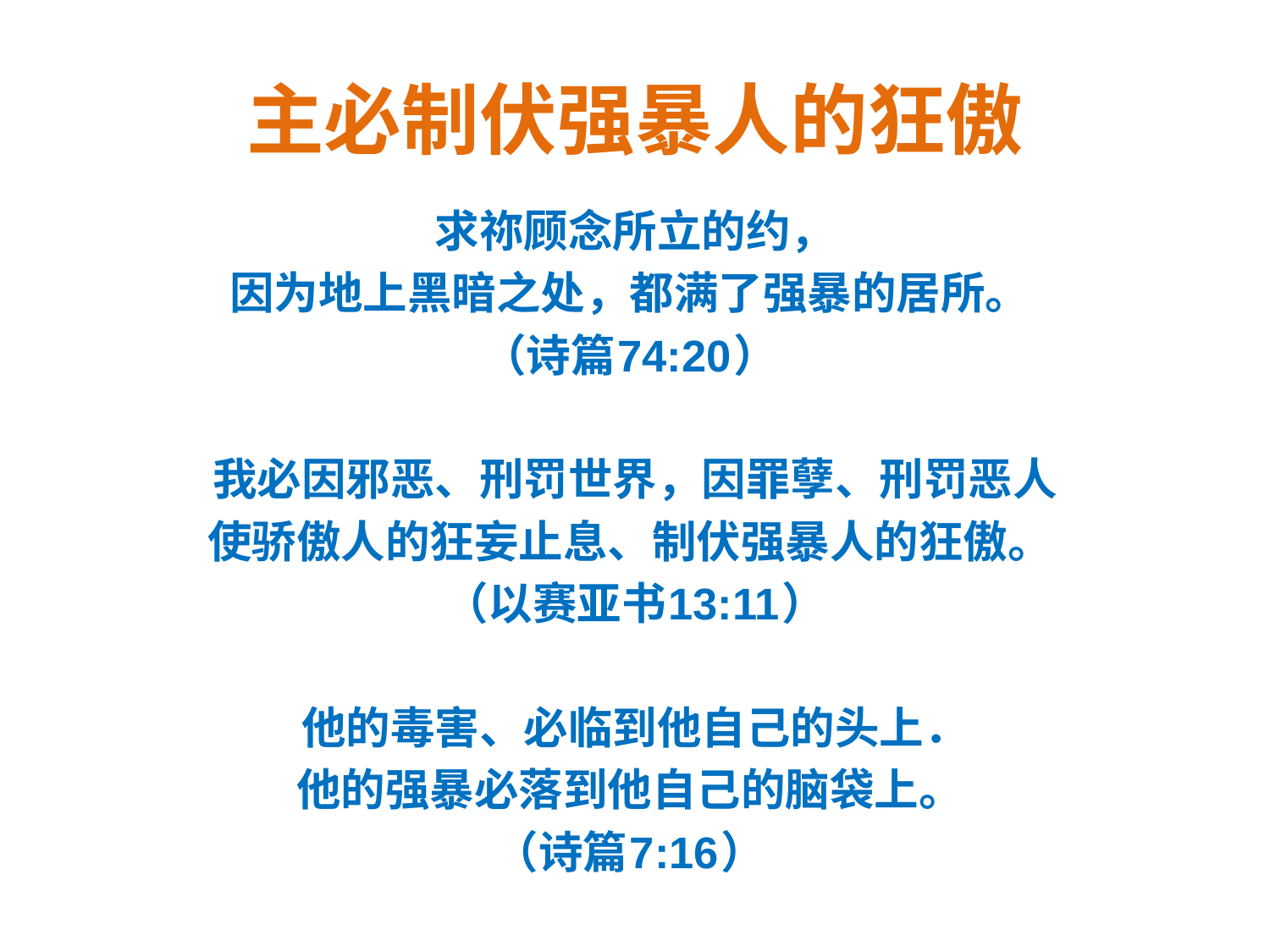

# 主必制伏强暴人的狂傲
求祢顾念所立的约，
因为地上黑暗之处，都满了强暴的居所。
（诗篇74:20）

我必因邪恶、刑罚世界，因罪孽、刑罚恶人
使骄傲人的狂妄止息、制伏强暴人的狂傲。
（以赛亚书13:11）

他的毒害、必临到他自己的头上．
他的强暴必落到他自己的脑袋上。
（诗篇7:16）